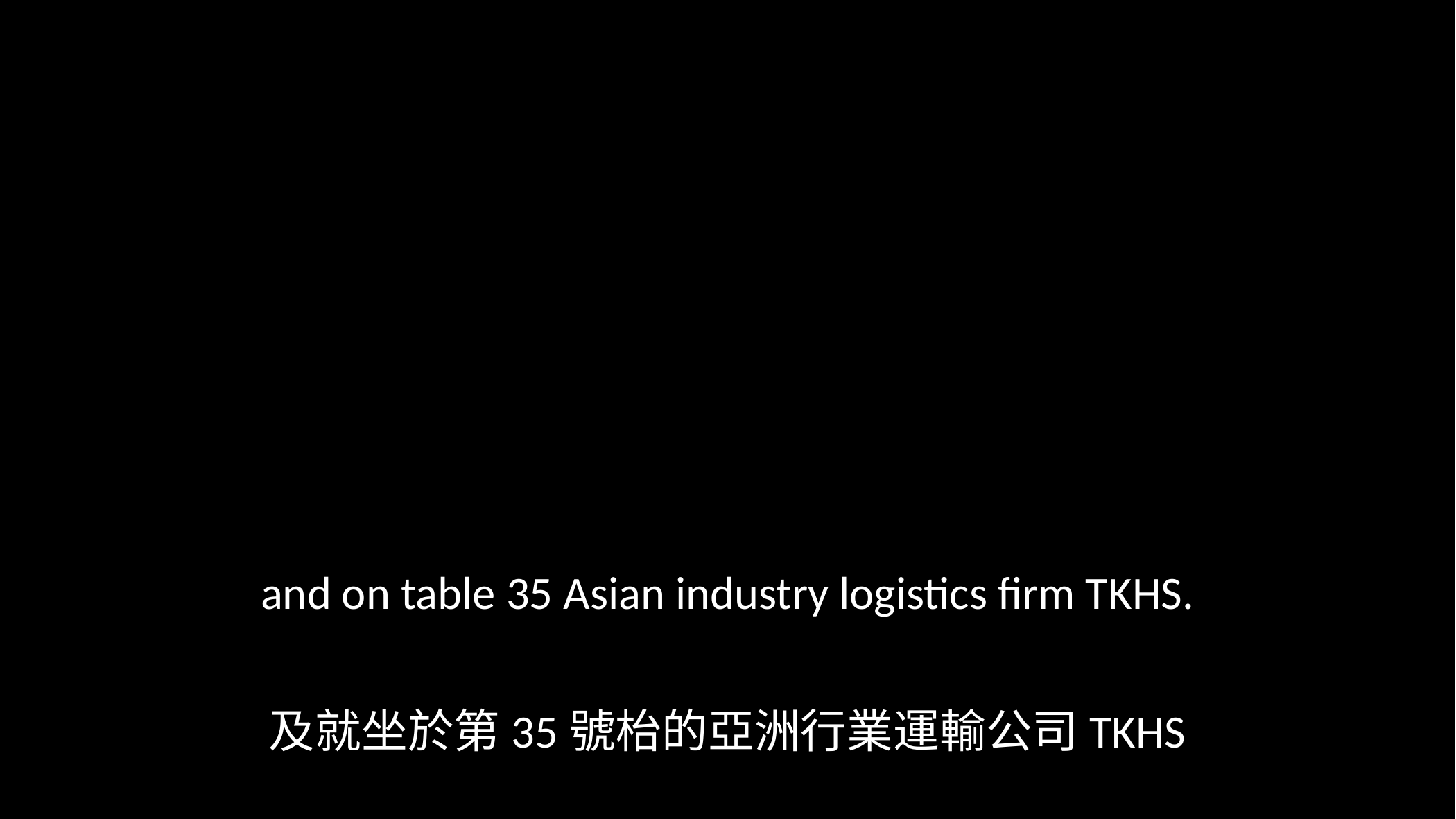

and on table 35 Asian industry logistics firm TKHS.

及就坐於第35號枱的亞洲行業運輸公司TKHS